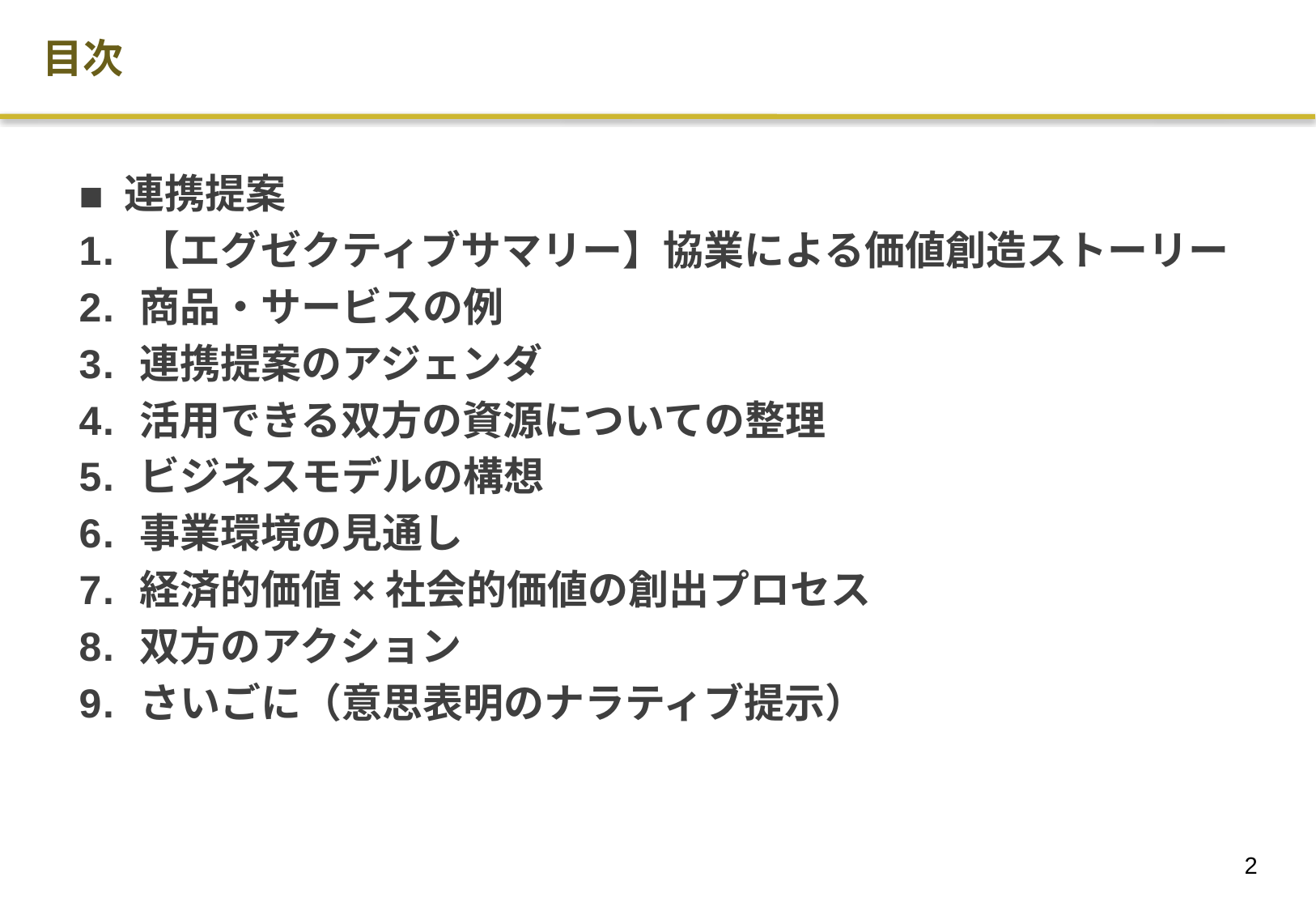

# 目次
連携提案
【エグゼクティブサマリー】協業による価値創造ストーリー
商品・サービスの例
連携提案のアジェンダ
活用できる双方の資源についての整理
ビジネスモデルの構想
事業環境の見通し
経済的価値×社会的価値の創出プロセス
双方のアクション
さいごに（意思表明のナラティブ提示）
2